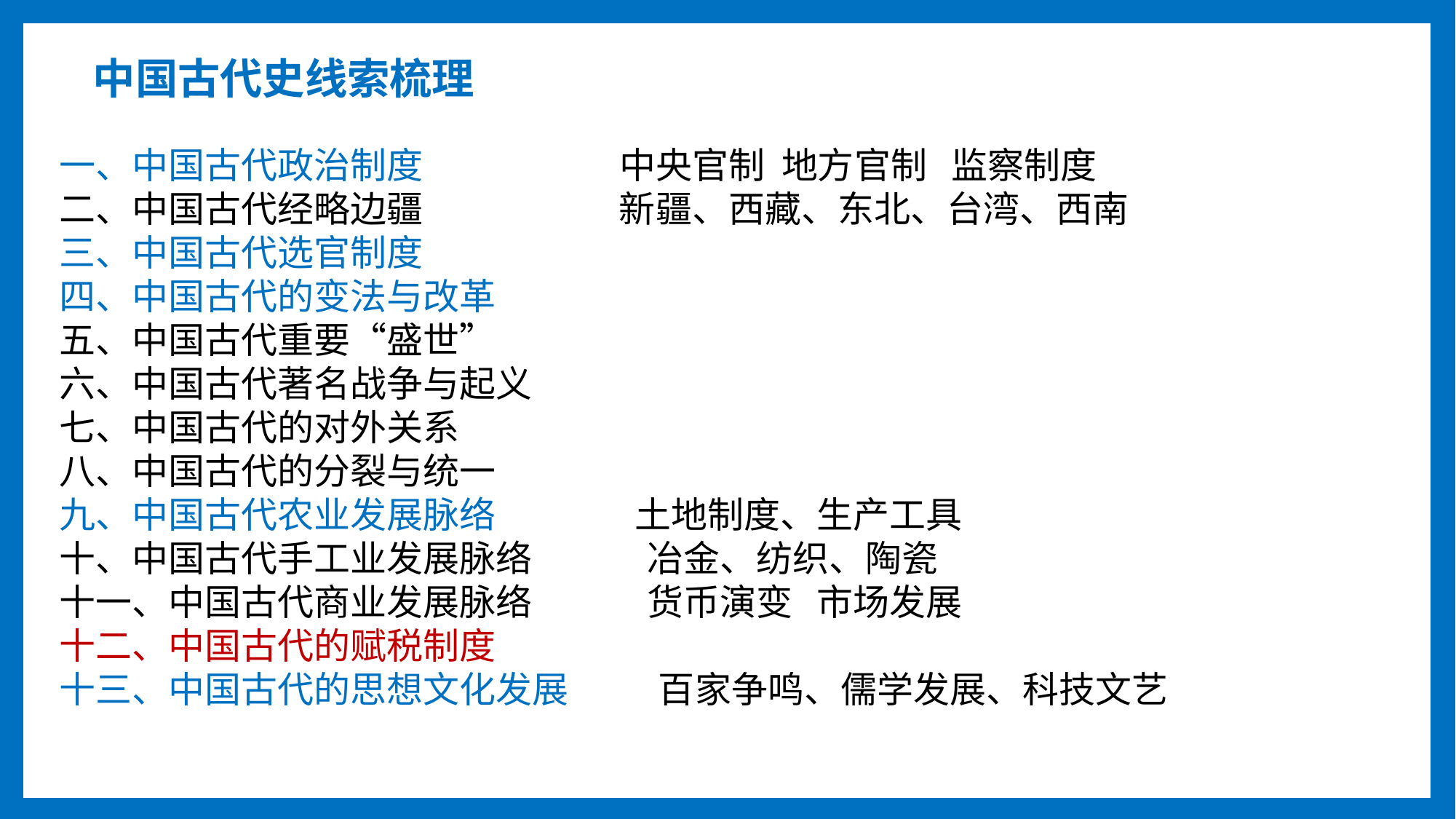

中国古代史线索梳理
一、中国古代政治制度                        中央官制  地方官制   监察制度
二、中国古代经略边疆                        新疆、西藏、东北、台湾、西南
三、中国古代选官制度
四、中国古代的变法与改革
五、中国古代重要“盛世”
六、中国古代著名战争与起义
七、中国古代的对外关系
八、中国古代的分裂与统一
九、中国古代农业发展脉络                 土地制度、生产工具
十、中国古代手工业发展脉络              冶金、纺织、陶瓷
十一、中国古代商业发展脉络              货币演变   市场发展
十二、中国古代的赋税制度
十三、中国古代的思想文化发展           百家争鸣、儒学发展、科技文艺